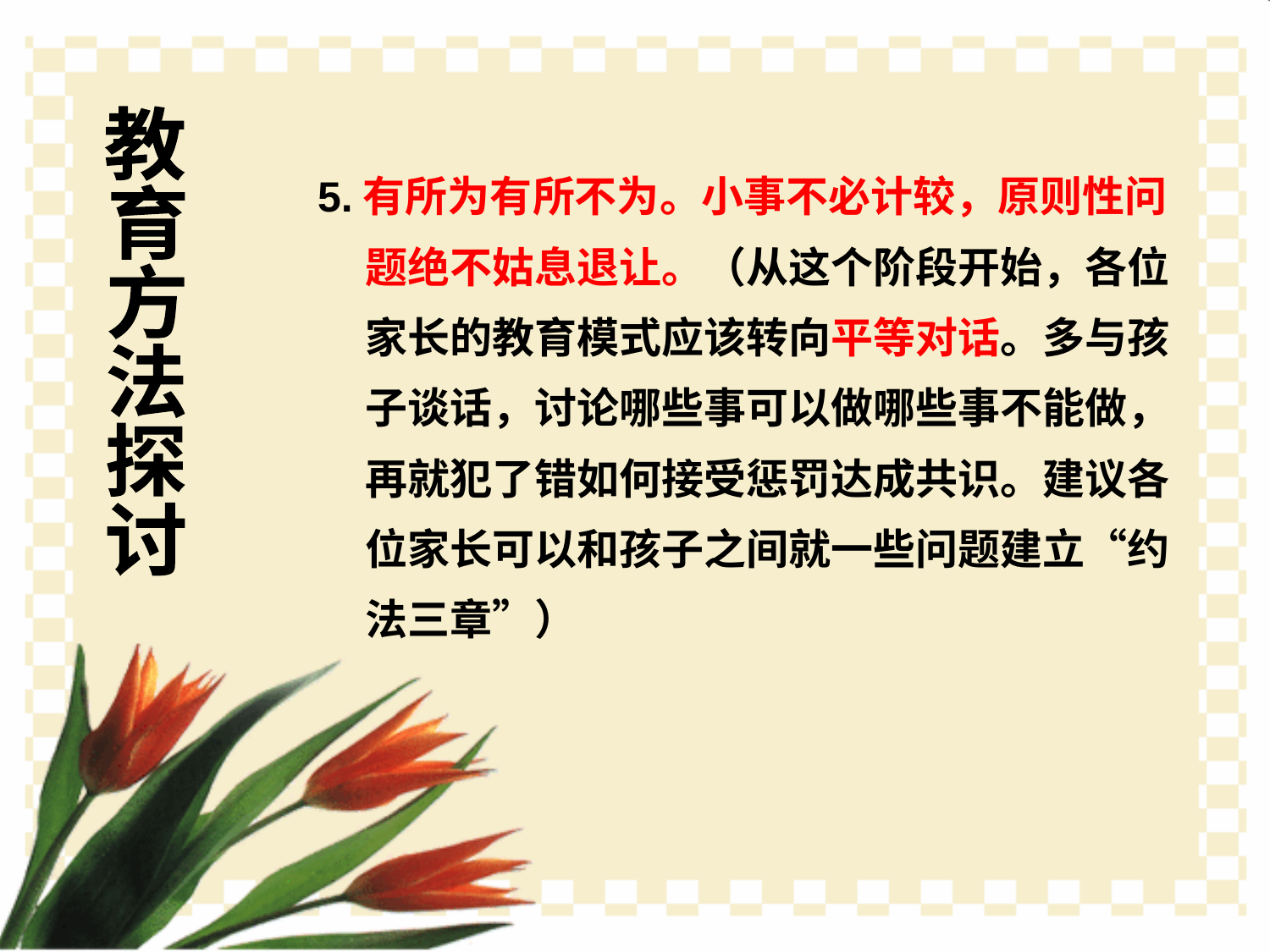

5.有所为有所不为。小事不必计较，原则性问题绝不姑息退让。（从这个阶段开始，各位家长的教育模式应该转向平等对话。多与孩子谈话，讨论哪些事可以做哪些事不能做，再就犯了错如何接受惩罚达成共识。建议各位家长可以和孩子之间就一些问题建立“约法三章”）

教
育
方
法
探
讨